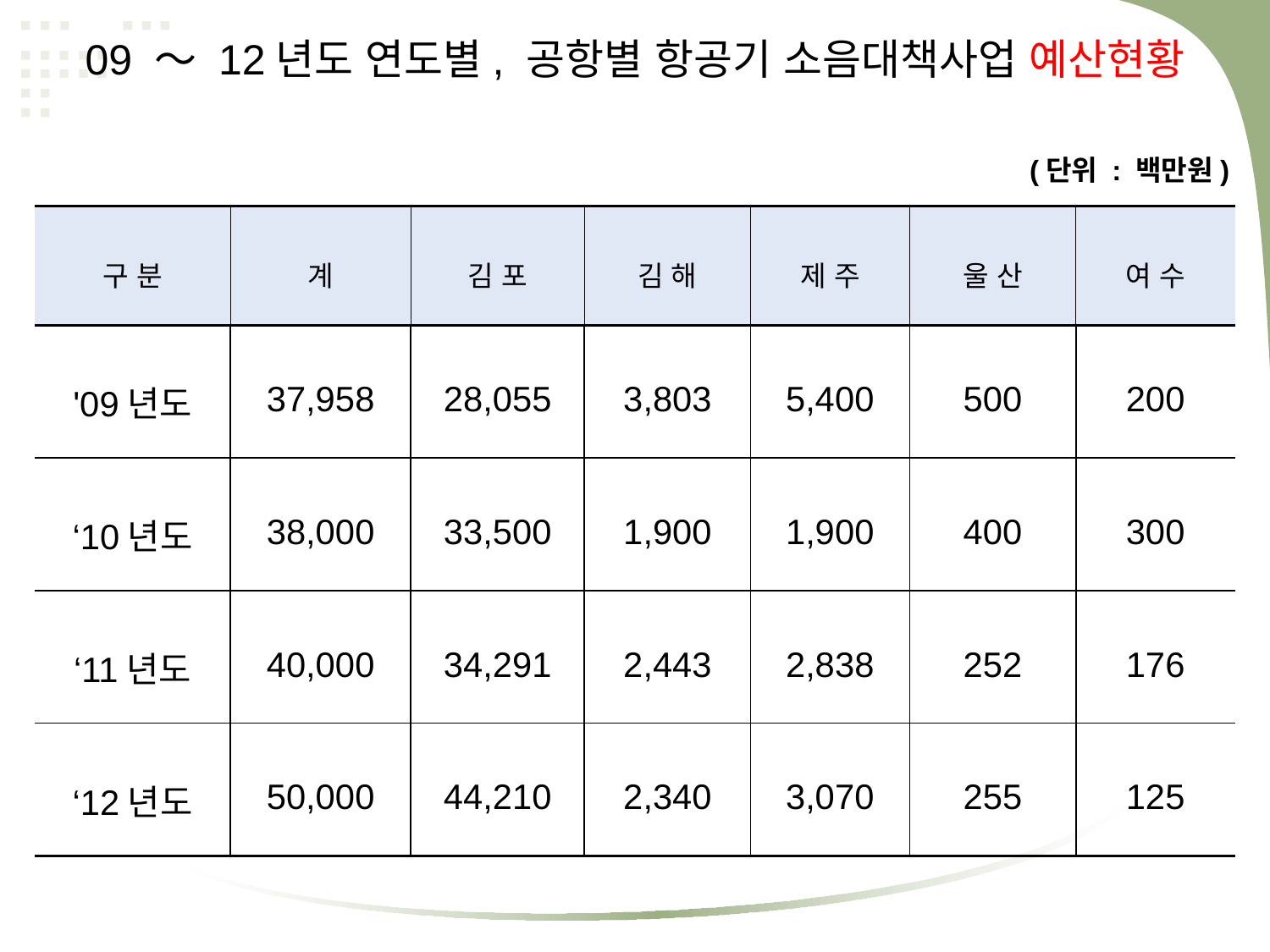

09 ～ 12년도 연도별, 공항별 항공기 소음대책사업 예산현황
(단위 : 백만원)
| 구 분 | 계 | 김 포 | 김 해 | 제 주 | 울 산 | 여 수 |
| --- | --- | --- | --- | --- | --- | --- |
| '09년도 | 37,958 | 28,055 | 3,803 | 5,400 | 500 | 200 |
| ‘10년도 | 38,000 | 33,500 | 1,900 | 1,900 | 400 | 300 |
| ‘11년도 | 40,000 | 34,291 | 2,443 | 2,838 | 252 | 176 |
| ‘12년도 | 50,000 | 44,210 | 2,340 | 3,070 | 255 | 125 |